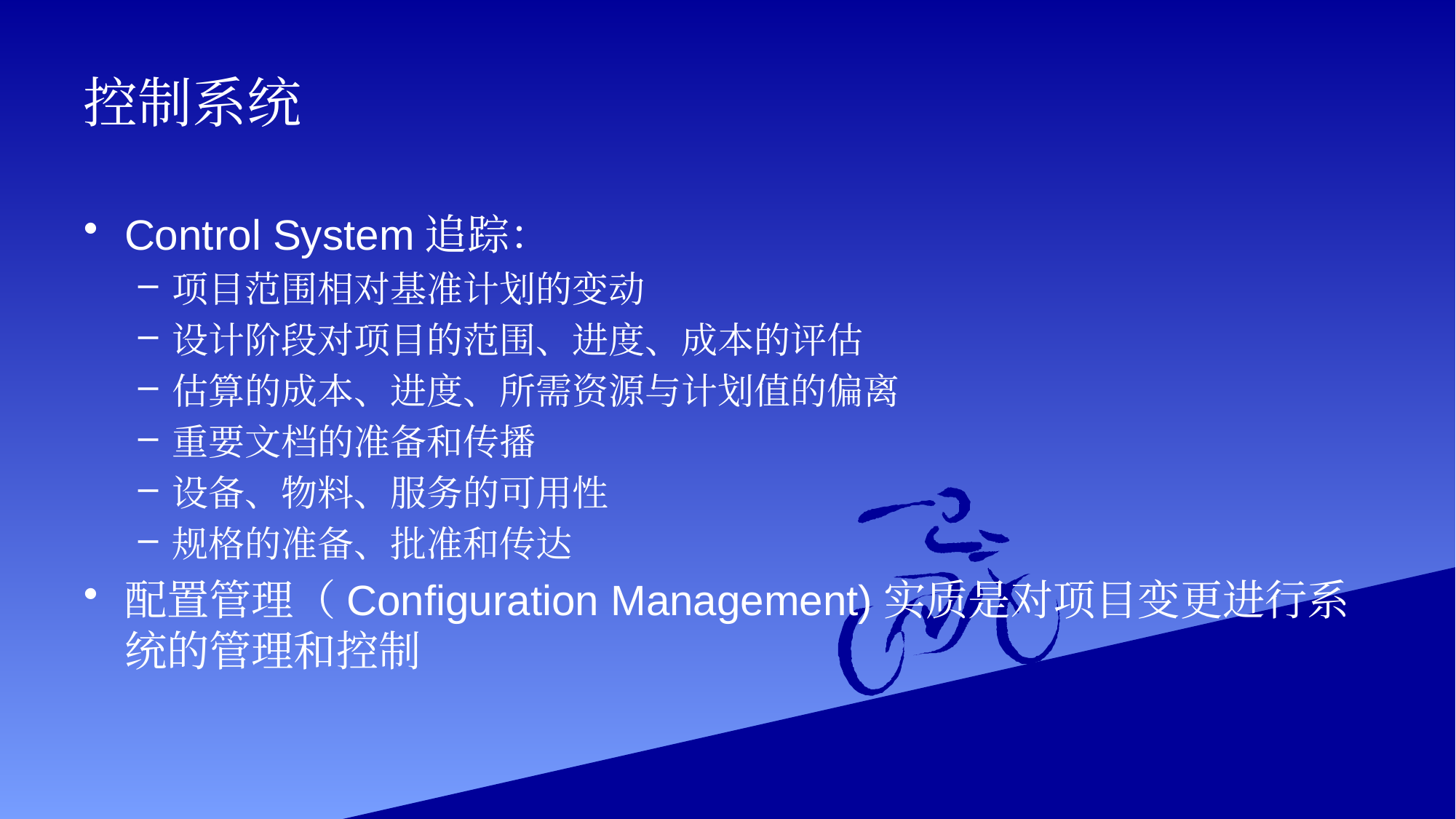

# 控制系统
Control System追踪：
项目范围相对基准计划的变动
设计阶段对项目的范围、进度、成本的评估
估算的成本、进度、所需资源与计划值的偏离
重要文档的准备和传播
设备、物料、服务的可用性
规格的准备、批准和传达
配置管理（Configuration Management)实质是对项目变更进行系统的管理和控制